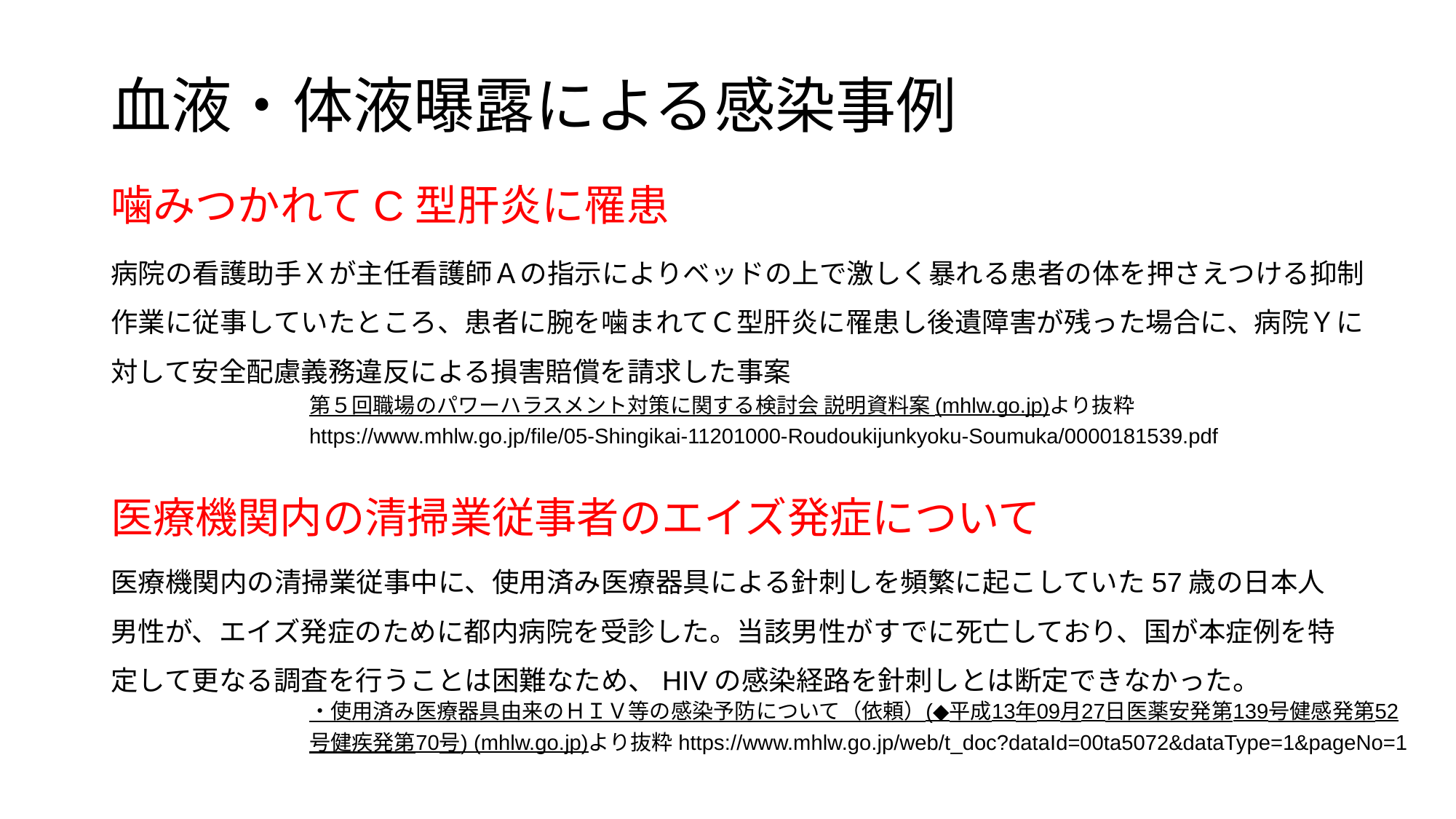

血液・体液曝露による感染事例
噛みつかれてC型肝炎に罹患
病院の看護助手Ｘが主任看護師Ａの指示によりベッドの上で激しく暴れる患者の体を押さえつける抑制作業に従事していたところ、患者に腕を噛まれてＣ型肝炎に罹患し後遺障害が残った場合に、病院Ｙに対して安全配慮義務違反による損害賠償を請求した事案
第５回職場のパワーハラスメント対策に関する検討会 説明資料案 (mhlw.go.jp)より抜粋
https://www.mhlw.go.jp/file/05-Shingikai-11201000-Roudoukijunkyoku-Soumuka/0000181539.pdf
医療機関内の清掃業従事者のエイズ発症について
医療機関内の清掃業従事中に、使用済み医療器具による針刺しを頻繁に起こしていた57歳の日本人男性が、エイズ発症のために都内病院を受診した。当該男性がすでに死亡しており、国が本症例を特定して更なる調査を行うことは困難なため、HIVの感染経路を針刺しとは断定できなかった。
・使用済み医療器具由来のＨＩＶ等の感染予防について（依頼）(◆平成13年09月27日医薬安発第139号健感発第52号健疾発第70号) (mhlw.go.jp)より抜粋https://www.mhlw.go.jp/web/t_doc?dataId=00ta5072&dataType=1&pageNo=1